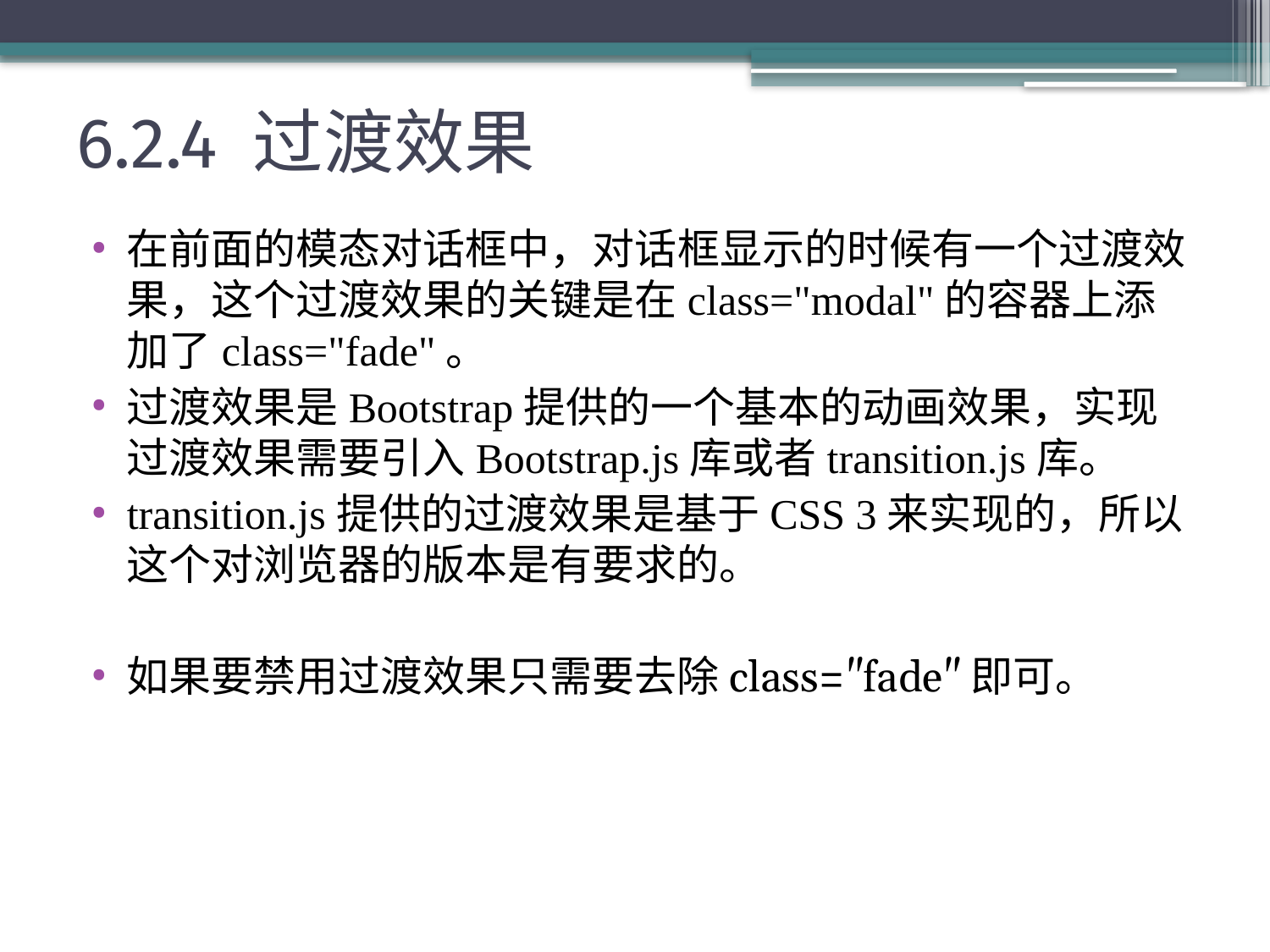

# 6.2.4 过渡效果
在前面的模态对话框中，对话框显示的时候有一个过渡效果，这个过渡效果的关键是在class="modal"的容器上添加了class="fade"。
过渡效果是Bootstrap提供的一个基本的动画效果，实现过渡效果需要引入Bootstrap.js库或者transition.js库。
transition.js提供的过渡效果是基于CSS 3来实现的，所以这个对浏览器的版本是有要求的。

如果要禁用过渡效果只需要去除class="fade"即可。